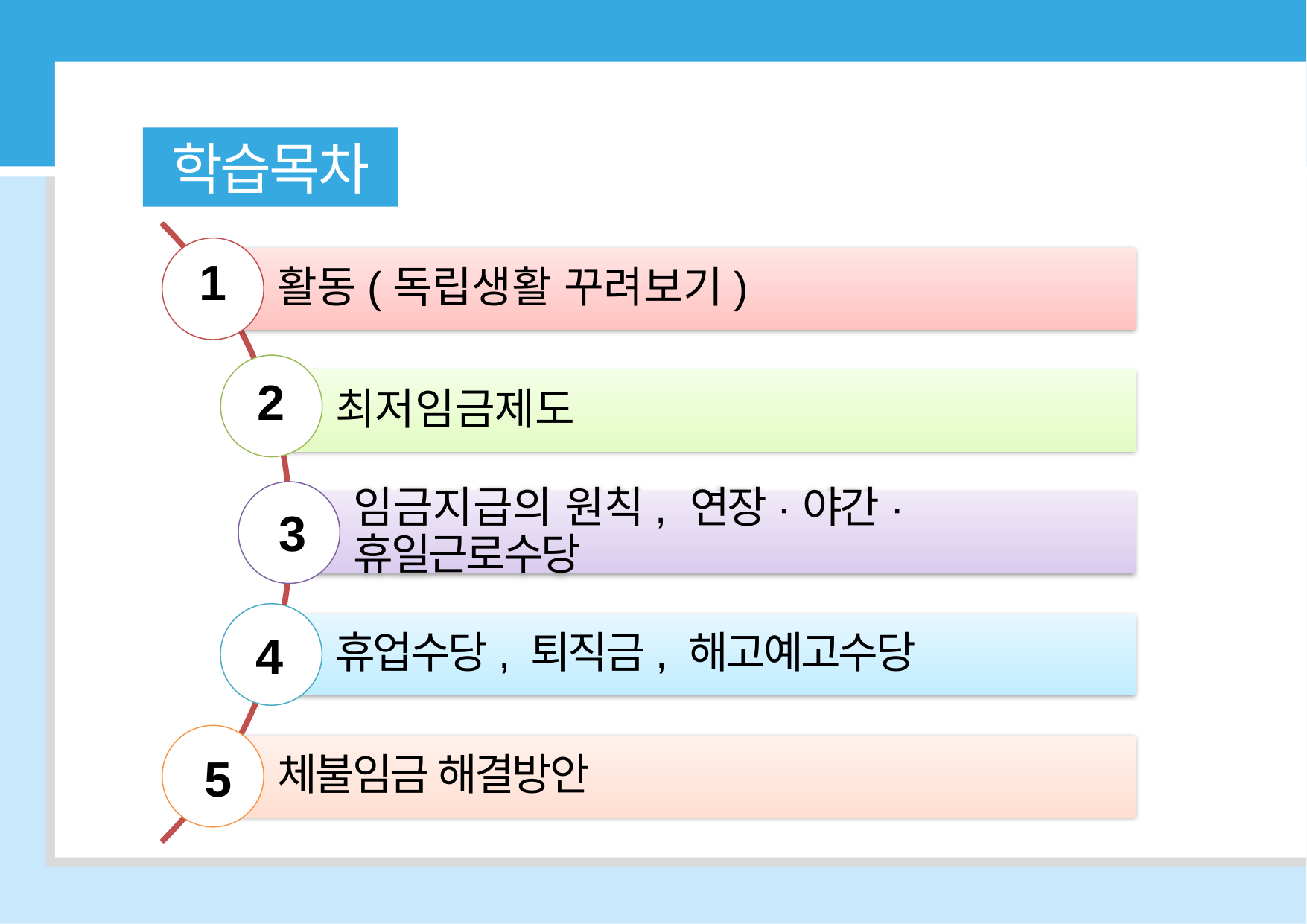

학습목차
활동(독립생활 꾸려보기)
최저임금제도
임금지급의 원칙, 연장·야간·휴일근로수당
휴업수당, 퇴직금, 해고예고수당
체불임금 해결방안
1
2
3
4
5